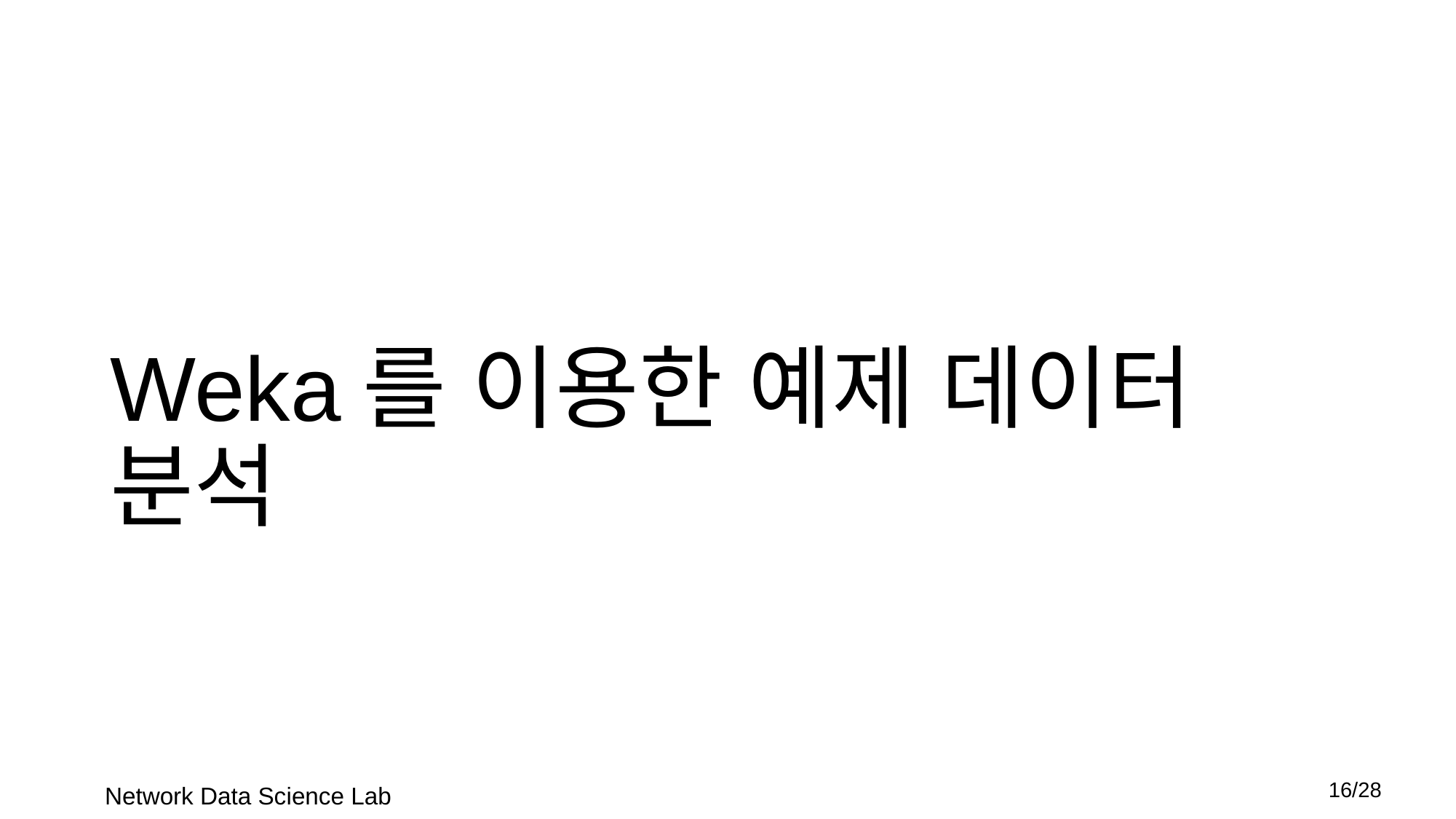

# Weka를 이용한 예제 데이터 분석

16/28